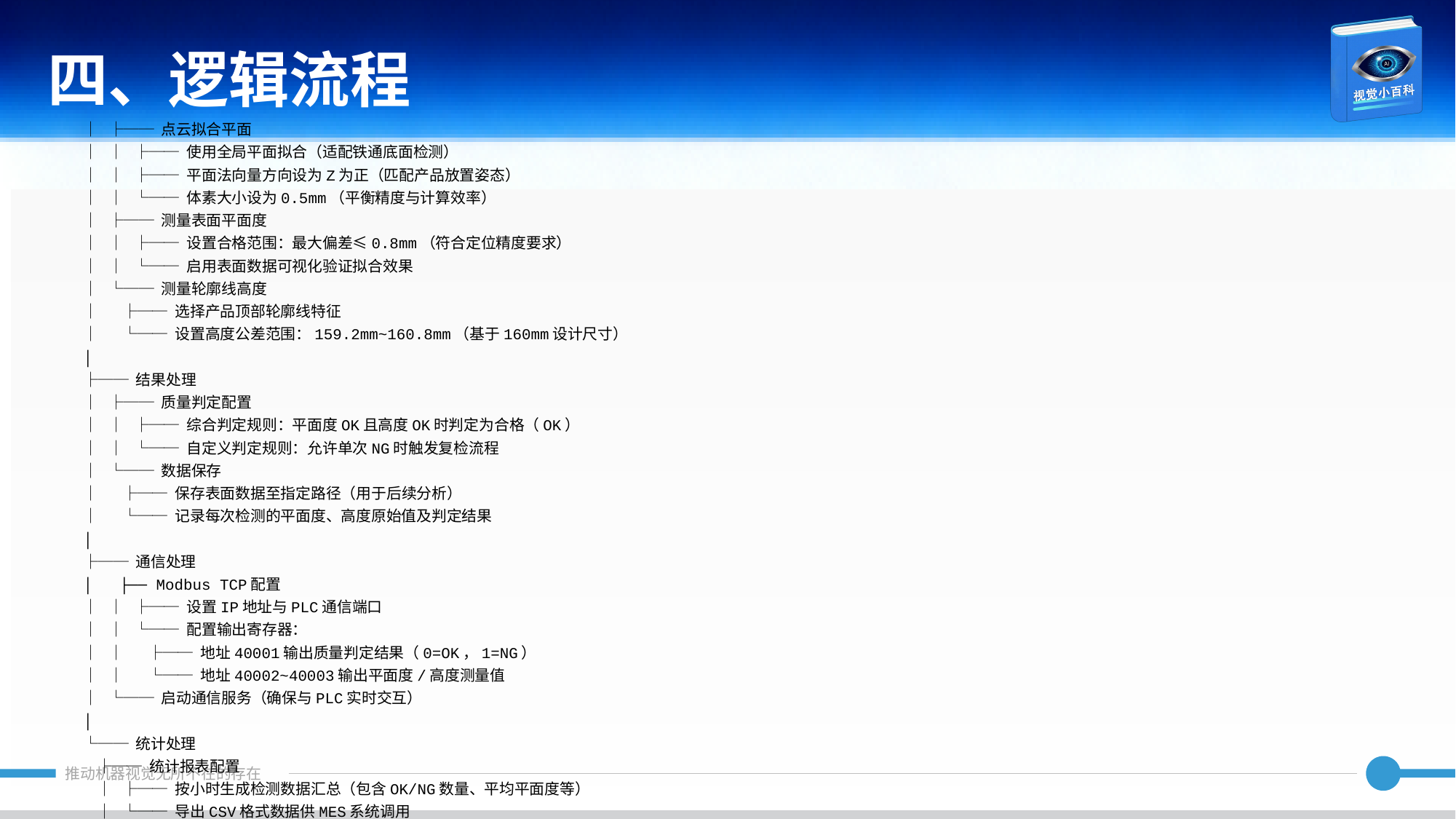

四、逻辑流程

│   ├── 点云拟合平面
│   │   ├── 使用全局平面拟合（适配铁通底面检测）
│   │   ├── 平面法向量方向设为Z为正（匹配产品放置姿态）
│   │   └── 体素大小设为0.5mm（平衡精度与计算效率）
│   ├── 测量表面平面度
│   │   ├── 设置合格范围：最大偏差≤0.8mm（符合定位精度要求）
│   │   └── 启用表面数据可视化验证拟合效果
│   └── 测量轮廓线高度
│       ├── 选择产品顶部轮廓线特征
│       └── 设置高度公差范围：159.2mm~160.8mm（基于160mm设计尺寸）
│
├── 结果处理
│   ├── 质量判定配置
│   │   ├── 综合判定规则：平面度OK且高度OK时判定为合格（OK）
│   │   └── 自定义判定规则：允许单次NG时触发复检流程
│   └── 数据保存
│       ├── 保存表面数据至指定路径（用于后续分析）
│       └── 记录每次检测的平面度、高度原始值及判定结果
│
├── 通信处理
│   ├── Modbus TCP配置
│   │   ├── 设置IP地址与PLC通信端口
│   │   └── 配置输出寄存器：
│   │       ├── 地址40001输出质量判定结果（0=OK，1=NG）
│   │       └── 地址40002~40003输出平面度/高度测量值
│   └── 启动通信服务（确保与PLC实时交互）
│
└── 统计处理
    ├── 统计报表配置
    │   ├── 按小时生成检测数据汇总（包含OK/NG数量、平均平面度等）
    │   └── 导出CSV格式数据供MES系统调用
    └── 生产界面配置
        ├── 关联产品信息（铁通-枪灰色铁材质）
        ├── 配置显示窗口：叠加测量平面与实际轮廓对比图
        └── 设置磁盘空间监控（剩余空间<10GB时触发告警）
10